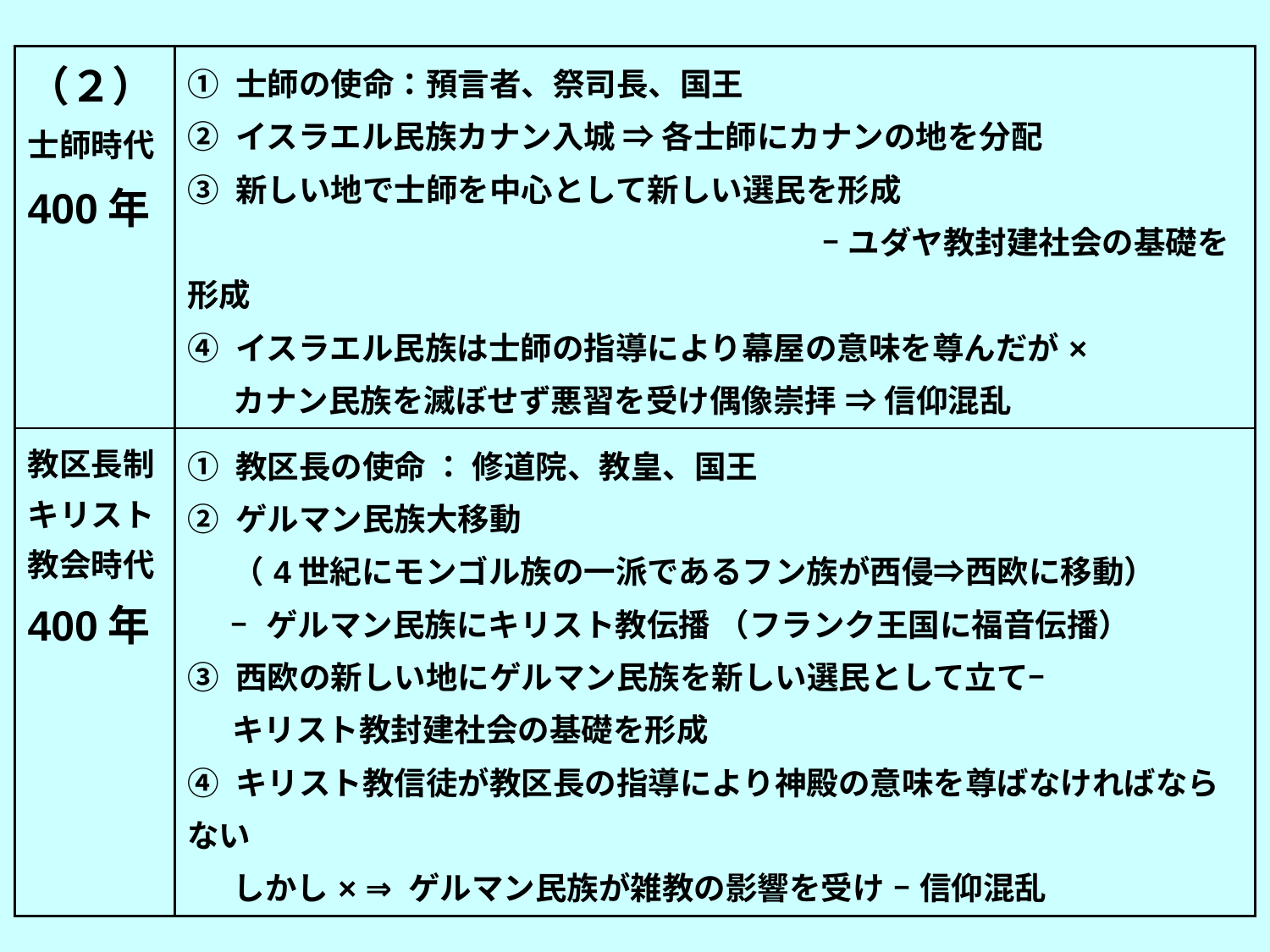

| （２） 士師時代 400年 | ① 士師の使命：預言者、祭司長、国王 ② イスラエル民族カナン入城 ⇒ 各士師にカナンの地を分配 ③ 新しい地で士師を中心として新しい選民を形成 　　　　　　　　　　　　　　 　– ユダヤ教封建社会の基礎を形成 ④ イスラエル民族は士師の指導により幕屋の意味を尊んだが× 　 カナン民族を滅ぼせず悪習を受け偶像崇拝 ⇒ 信仰混乱 |
| --- | --- |
| 教区長制 キリスト 教会時代 400年 | ① 教区長の使命 ： 修道院、教皇、国王 ② ゲルマン民族大移動 （4世紀にモンゴル族の一派であるフン族が西侵⇒西欧に移動） – ゲルマン民族にキリスト教伝播 （フランク王国に福音伝播） ③ 西欧の新しい地にゲルマン民族を新しい選民として立て– キリスト教封建社会の基礎を形成 ④ キリスト教信徒が教区長の指導により神殿の意味を尊ばなければならない 　 　 しかし× ⇒ ゲルマン民族が雑教の影響を受け – 信仰混乱 |